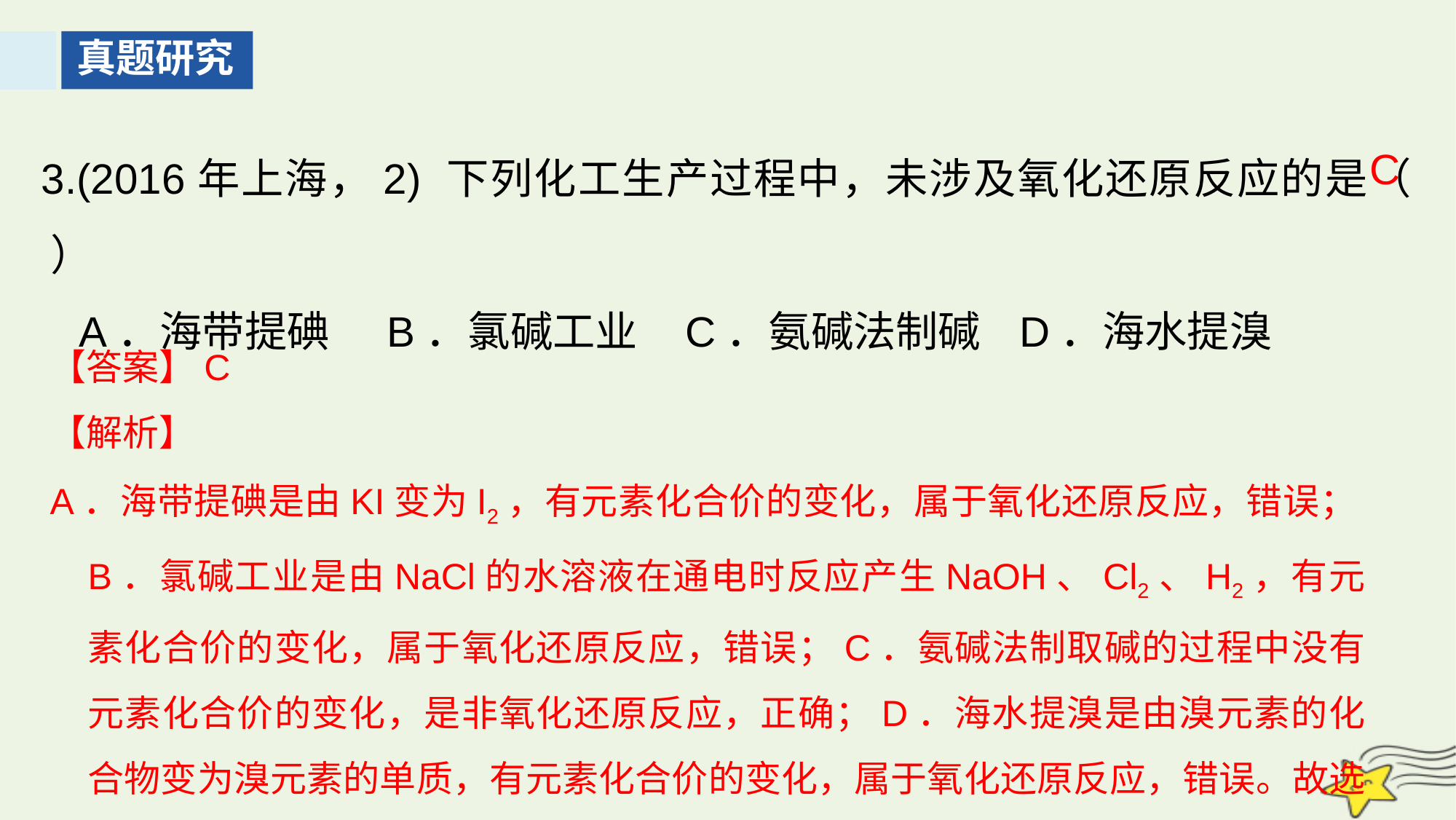

真题研究

3.(2016年上海，2) 下列化工生产过程中，未涉及氧化还原反应的是（   ）
A．海带提碘     B．氯碱工业    C．氨碱法制碱   D．海水提溴
C
【答案】C
【解析】
A．海带提碘是由KI变为I2，有元素化合价的变化，属于氧化还原反应，错误；B．氯碱工业是由NaCl的水溶液在通电时反应产生NaOH、Cl2、H2，有元素化合价的变化，属于氧化还原反应，错误；C．氨碱法制取碱的过程中没有元素化合价的变化，是非氧化还原反应，正确；D．海水提溴是由溴元素的化合物变为溴元素的单质，有元素化合价的变化，属于氧化还原反应，错误。故选项C正确。